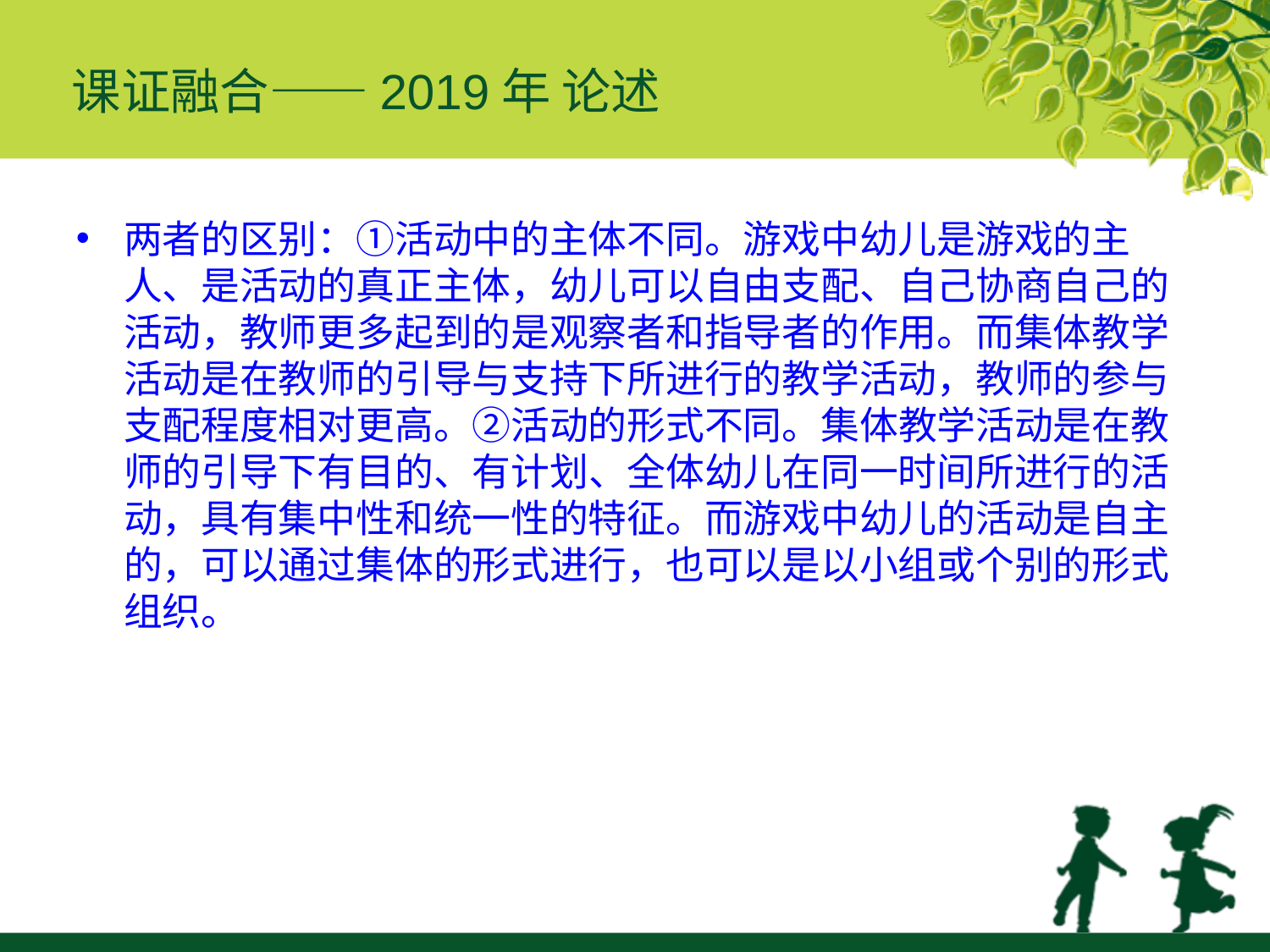

# 课证融合——2019年 论述
两者的区别：①活动中的主体不同。游戏中幼儿是游戏的主人、是活动的真正主体，幼儿可以自由支配、自己协商自己的活动，教师更多起到的是观察者和指导者的作用。而集体教学活动是在教师的引导与支持下所进行的教学活动，教师的参与支配程度相对更高。②活动的形式不同。集体教学活动是在教师的引导下有目的、有计划、全体幼儿在同一时间所进行的活动，具有集中性和统一性的特征。而游戏中幼儿的活动是自主的，可以通过集体的形式进行，也可以是以小组或个别的形式组织。